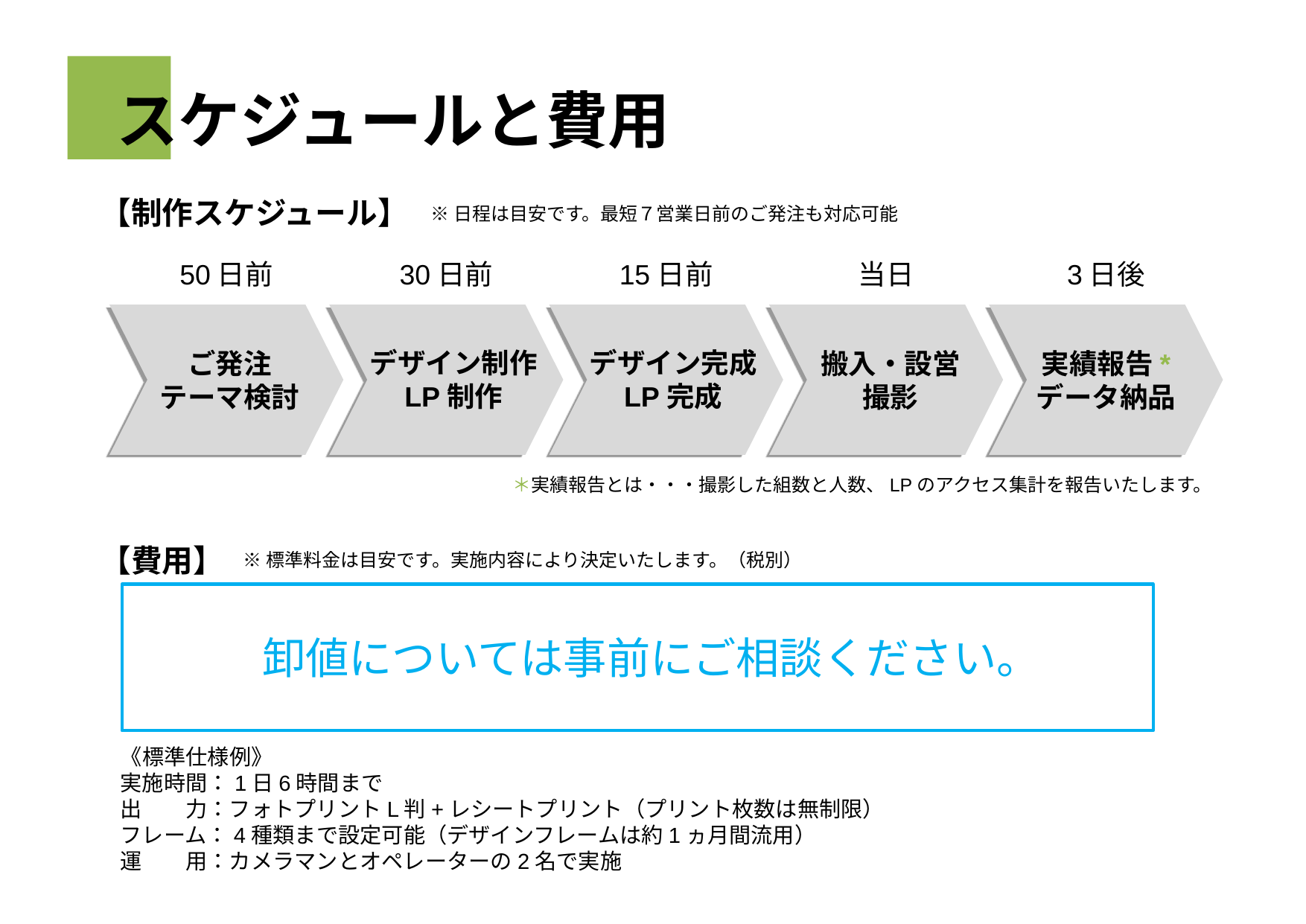

スケジュールと費用
【制作スケジュール】
※日程は目安です。最短７営業日前のご発注も対応可能
50日前
30日前
15日前
当日
3日後
ご発注
テーマ検討

搬入・設営
撮影
実績報告*
データ納品
デザイン制作
LP制作
デザイン完成
LP完成
＊実績報告とは・・・撮影した組数と人数、LPのアクセス集計を報告いたします。
【費用】
※標準料金は目安です。実施内容により決定いたします。（税別）

卸値については事前にご相談ください。
《標準仕様例》
実施時間：1日6時間まで
出　　力：フォトプリントL判+レシートプリント（プリント枚数は無制限）
フレーム：4種類まで設定可能（デザインフレームは約1ヵ月間流用）
運　　用：カメラマンとオペレーターの2名で実施